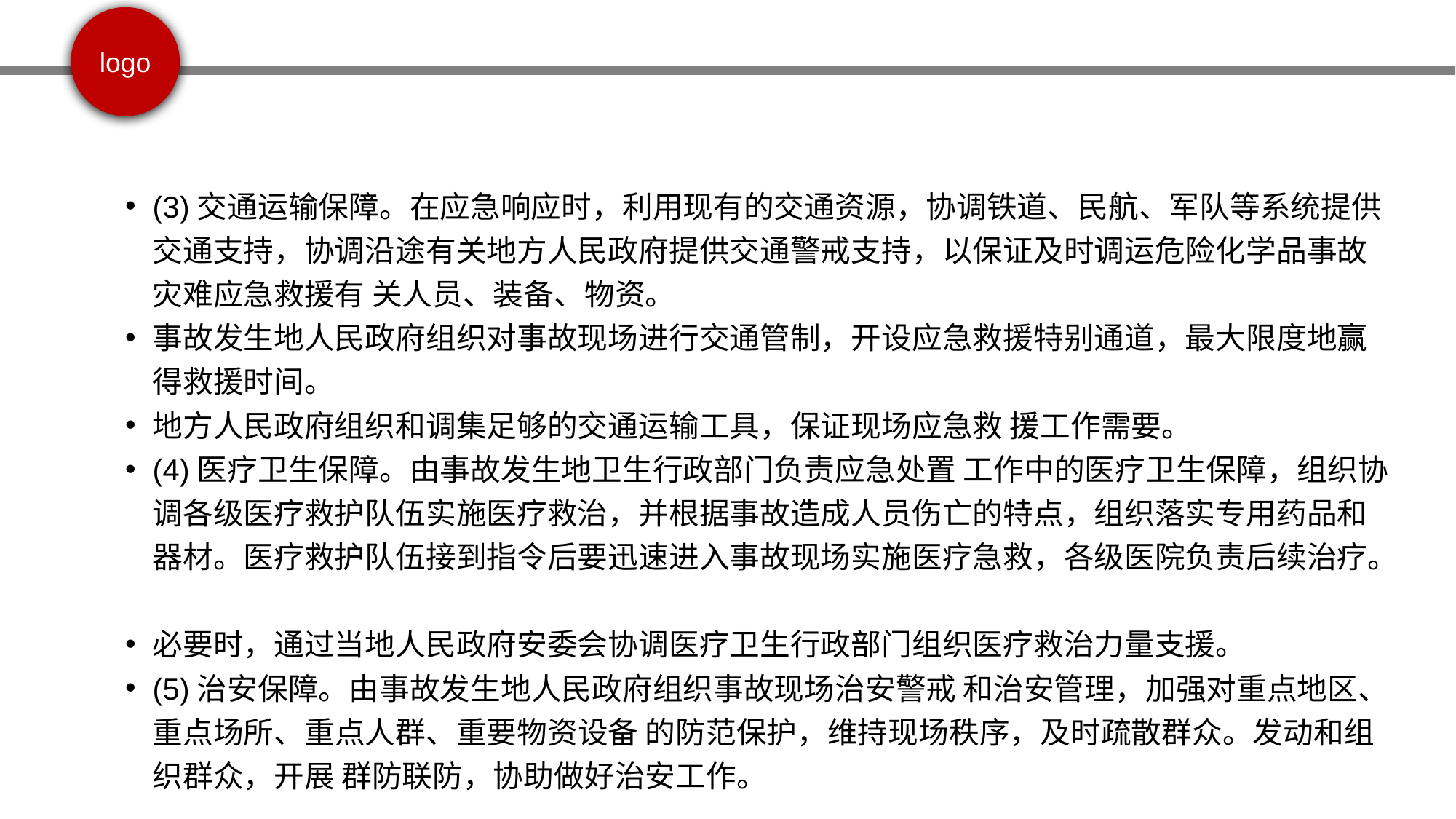

(3)交通运输保障。在应急响应时，利用现有的交通资源，协调铁道、民航、军队等系统提供交通支持，协调沿途有关地方人民政府提供交通警戒支持，以保证及时调运危险化学品事故灾难应急救援有 关人员、装备、物资。
事故发生地人民政府组织对事故现场进行交通管制，开设应急救援特别通道，最大限度地赢得救援时间。
地方人民政府组织和调集足够的交通运输工具，保证现场应急救 援工作需要。
(4)医疗卫生保障。由事故发生地卫生行政部门负责应急处置 工作中的医疗卫生保障，组织协调各级医疗救护队伍实施医疗救治，并根据事故造成人员伤亡的特点，组织落实专用药品和器材。医疗救护队伍接到指令后要迅速进入事故现场实施医疗急救，各级医院负责后续治疗。
必要时，通过当地人民政府安委会协调医疗卫生行政部门组织医疗救治力量支援。
(5)治安保障。由事故发生地人民政府组织事故现场治安警戒 和治安管理，加强对重点地区、重点场所、重点人群、重要物资设备 的防范保护，维持现场秩序，及时疏散群众。发动和组织群众，开展 群防联防，协助做好治安工作。